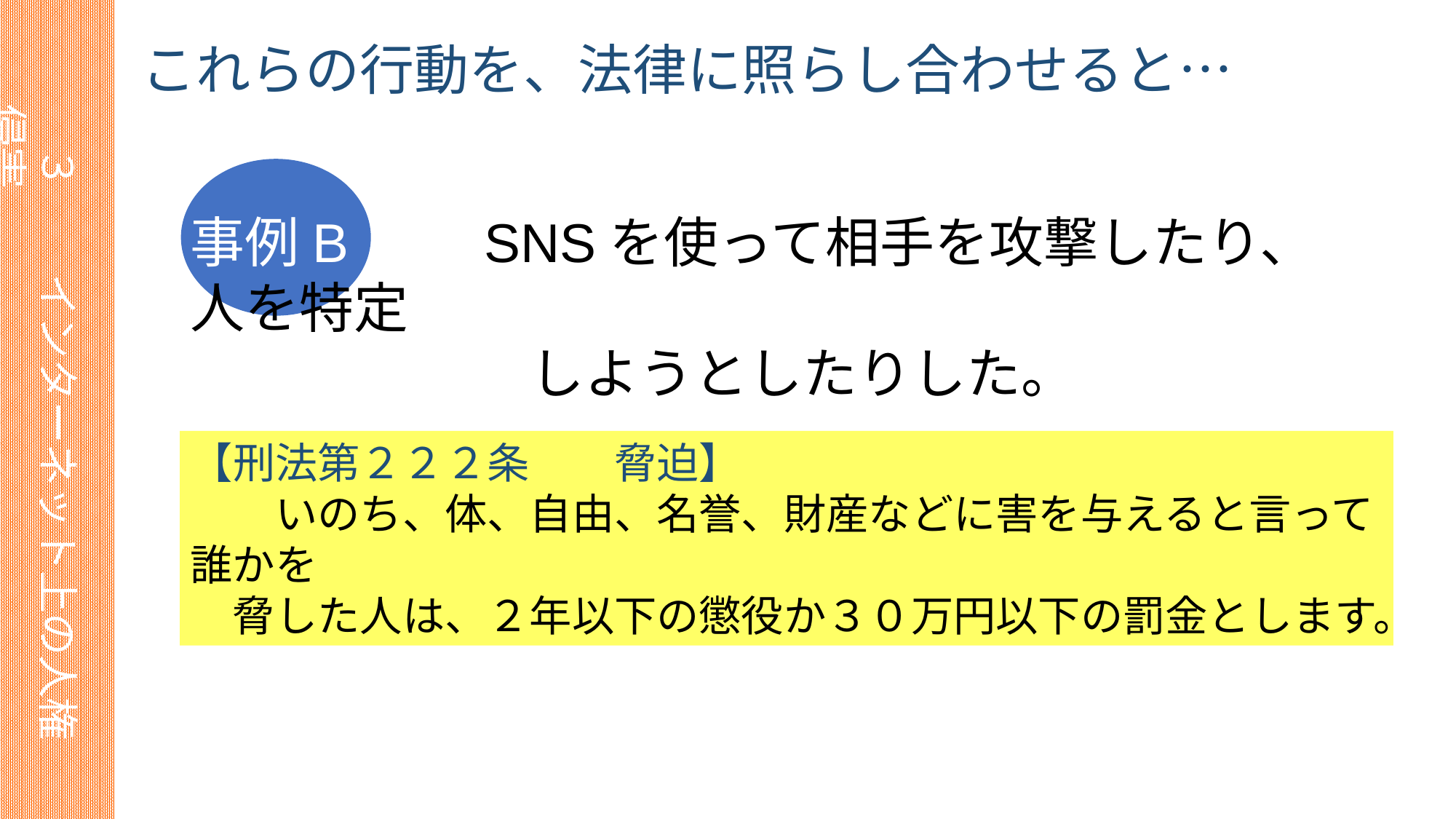

これらの行動を、法律に照らし合わせると…
　３　　インターネット上の人権侵害

事例B：　SNSを使って相手を攻撃したり、人を特定
　　　　　　 しようとしたりした。
【刑法第２２２条　　脅迫】
　　いのち、体、自由、名誉、財産などに害を与えると言って誰かを
　脅した人は、２年以下の懲役か３０万円以下の罰金とします。